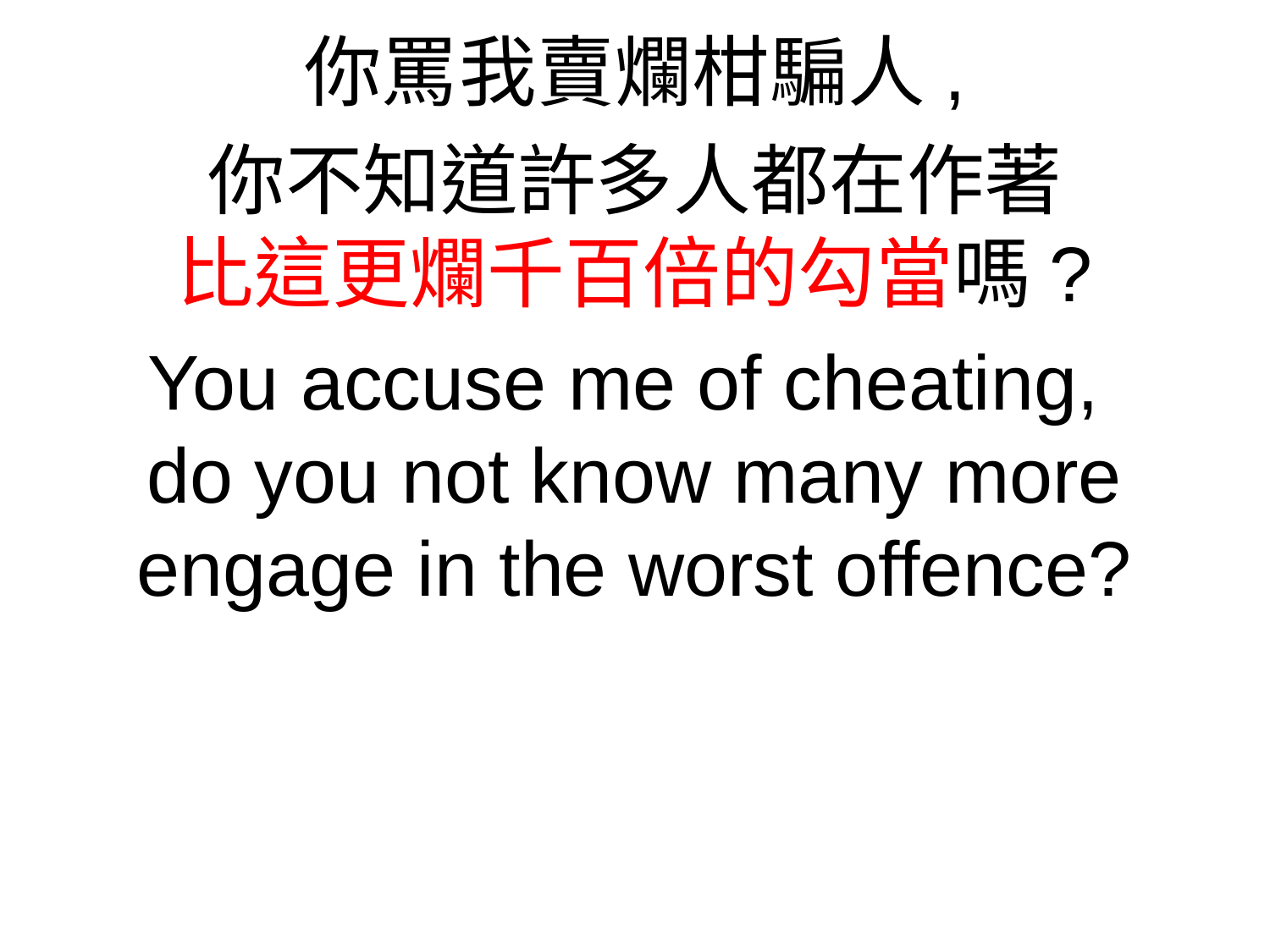

你罵我賣爛柑騙人,
你不知道許多人都在作著
比這更爛千百倍的勾當嗎?
You accuse me of cheating,
do you not know many more engage in the worst offence?